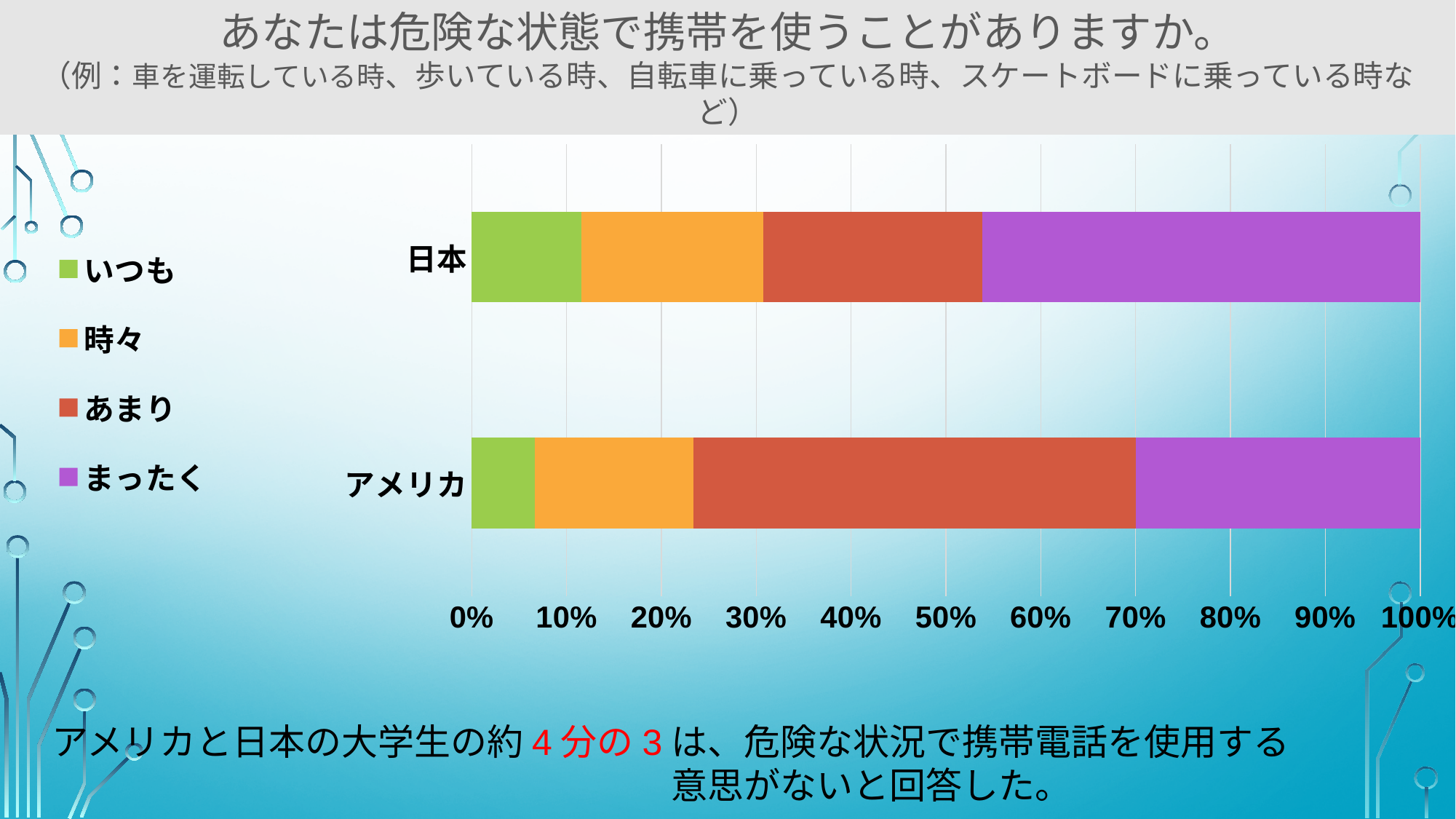

あなたは危険な状態で携帯を使うことがありますか。
（例：車を運転している時、歩いている時、自転車に乗っている時、スケートボードに乗っている時など）

### Chart

| Category | いつも | 時々 | あまり | まったく |
|---|---|---|---|---|
| アメリカ | 2.0 | 5.0 | 14.0 | 9.0 |
| 日本 | 3.0 | 5.0 | 6.0 | 12.0 |
アメリカと日本の大学生の約4分の3は、危険な状況で携帯電話を使用する　　　　　　　　　　　意思がないと回答した。